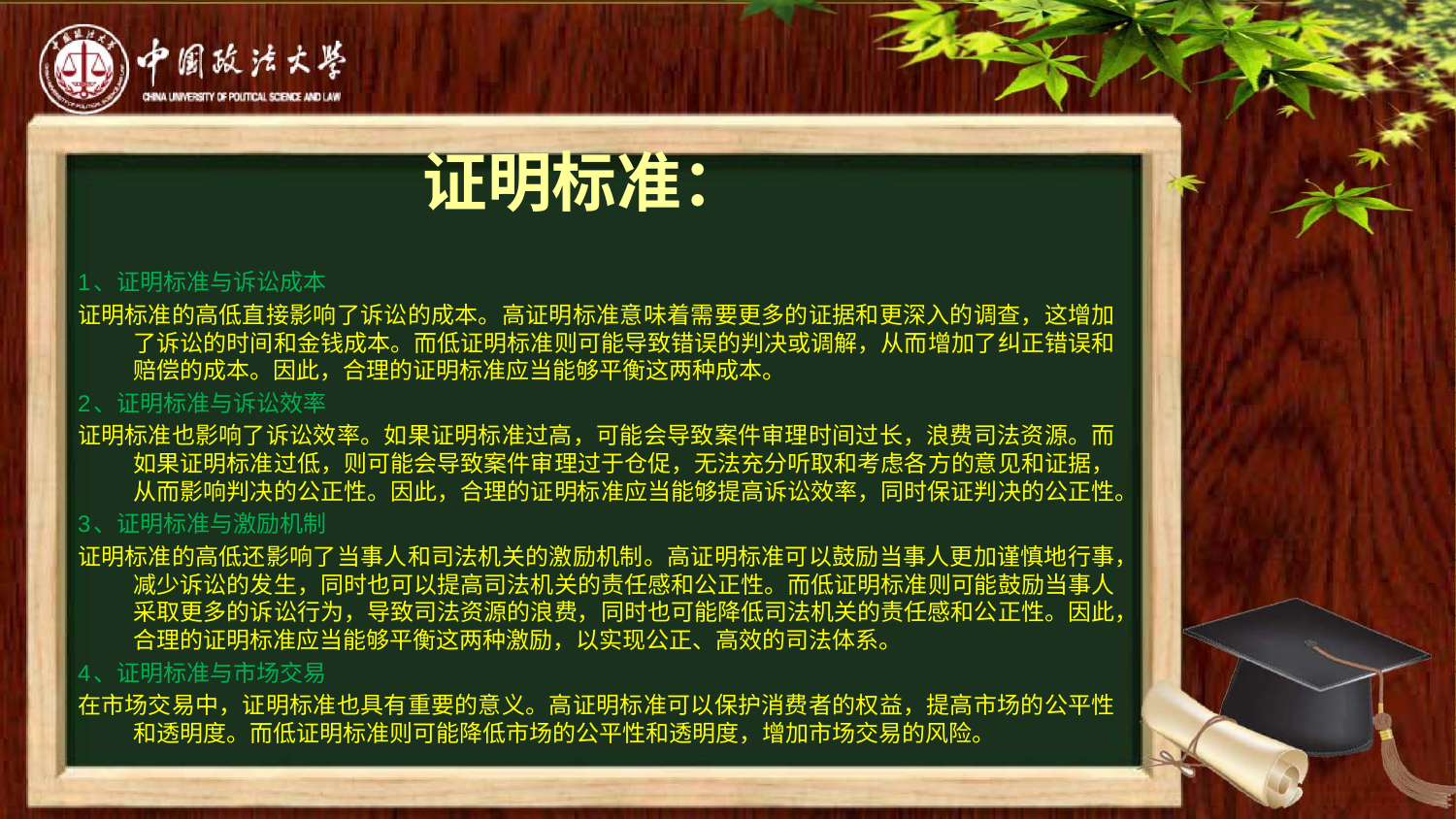

# 证明标准：
1、证明标准与诉讼成本
证明标准的高低直接影响了诉讼的成本。高证明标准意味着需要更多的证据和更深入的调查，这增加了诉讼的时间和金钱成本。而低证明标准则可能导致错误的判决或调解，从而增加了纠正错误和赔偿的成本。因此，合理的证明标准应当能够平衡这两种成本。
2、证明标准与诉讼效率
证明标准也影响了诉讼效率。如果证明标准过高，可能会导致案件审理时间过长，浪费司法资源。而如果证明标准过低，则可能会导致案件审理过于仓促，无法充分听取和考虑各方的意见和证据，从而影响判决的公正性。因此，合理的证明标准应当能够提高诉讼效率，同时保证判决的公正性。
3、证明标准与激励机制
证明标准的高低还影响了当事人和司法机关的激励机制。高证明标准可以鼓励当事人更加谨慎地行事，减少诉讼的发生，同时也可以提高司法机关的责任感和公正性。而低证明标准则可能鼓励当事人采取更多的诉讼行为，导致司法资源的浪费，同时也可能降低司法机关的责任感和公正性。因此，合理的证明标准应当能够平衡这两种激励，以实现公正、高效的司法体系。
4、证明标准与市场交易
在市场交易中，证明标准也具有重要的意义。高证明标准可以保护消费者的权益，提高市场的公平性和透明度。而低证明标准则可能降低市场的公平性和透明度，增加市场交易的风险。